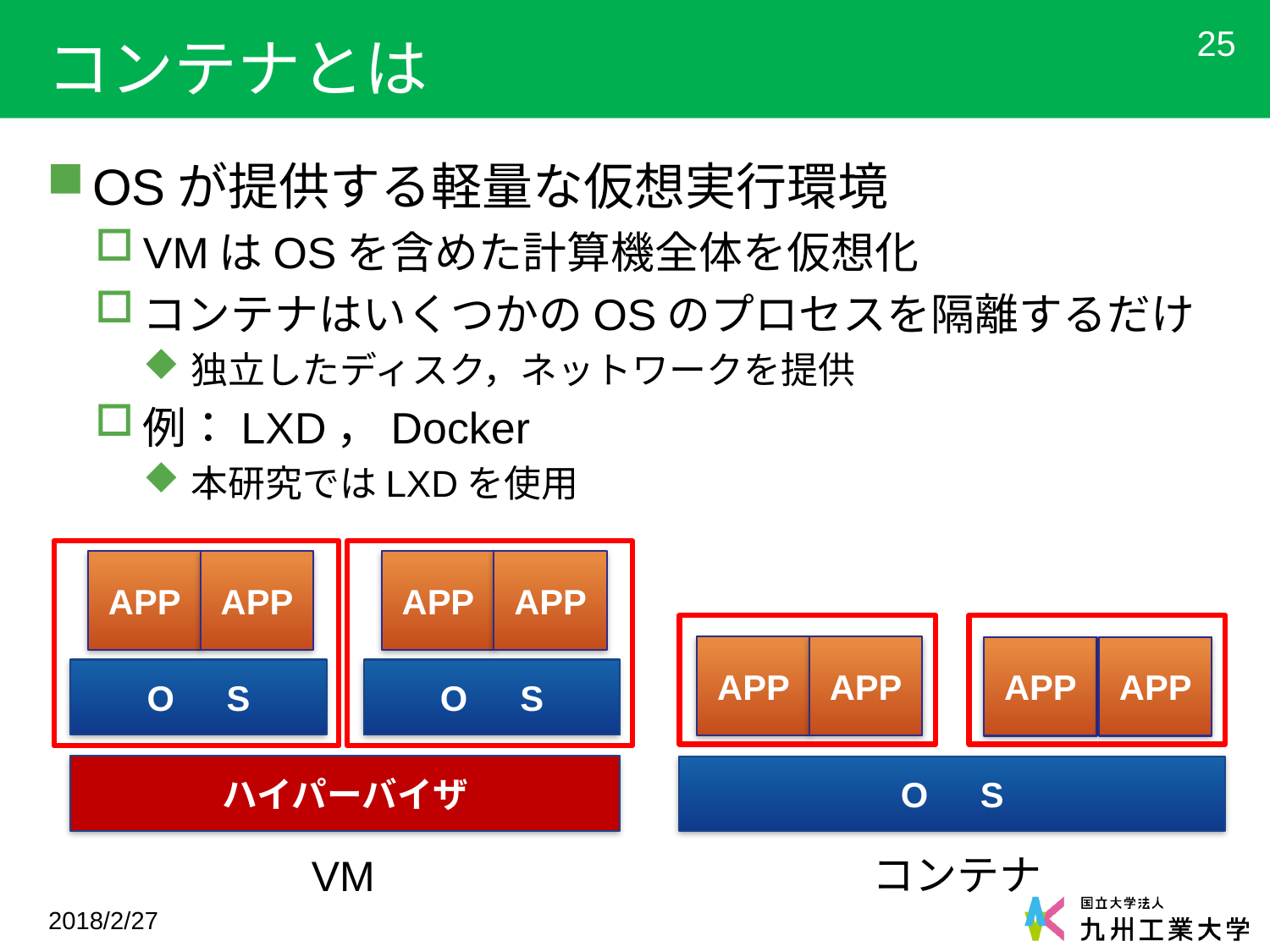

# コンテナとは
25
OSが提供する軽量な仮想実行環境
VMはOSを含めた計算機全体を仮想化
コンテナはいくつかのOSのプロセスを隔離するだけ
独立したディスク，ネットワークを提供
例：LXD，Docker
本研究ではLXDを使用

APP
APP
APP
APP

APP
APP
APP
APP
O　S
O　S
ハイパーバイザ
O　S
コンテナ
VM
2018/2/27